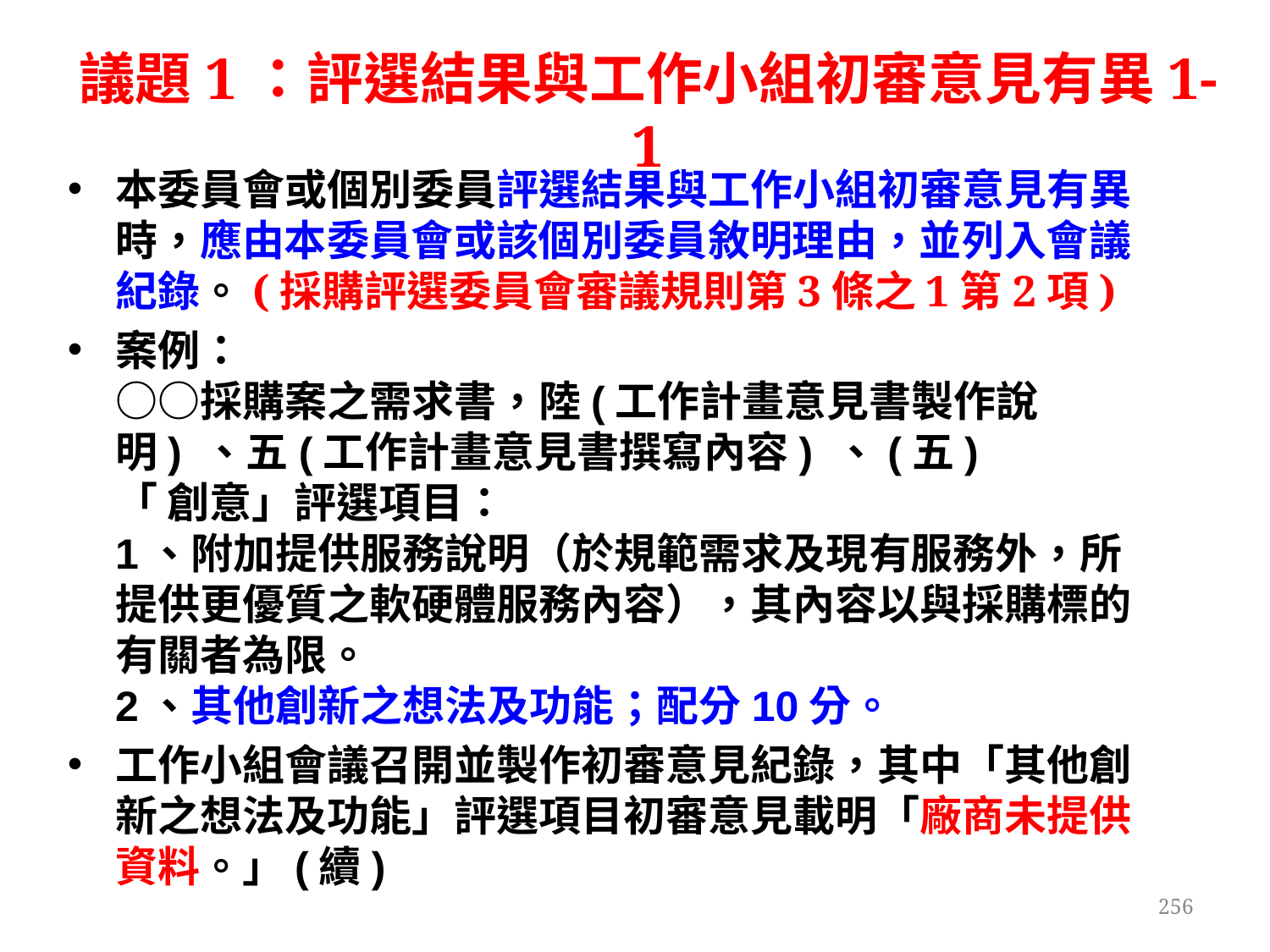

# 議題1：評選結果與工作小組初審意見有異1-1
本委員會或個別委員評選結果與工作小組初審意見有異時，應由本委員會或該個別委員敘明理由，並列入會議紀錄。(採購評選委員會審議規則第3條之1第2項)
案例：
○○採購案之需求書，陸(工作計畫意見書製作說明) 、五(工作計畫意見書撰寫內容) 、(五)
「 創意」評選項目：
1、附加提供服務說明（於規範需求及現有服務外，所提供更優質之軟硬體服務內容），其內容以與採購標的有關者為限。
2、其他創新之想法及功能；配分10分。
工作小組會議召開並製作初審意見紀錄，其中「其他創新之想法及功能」評選項目初審意見載明「廠商未提供資料。」(續)
256